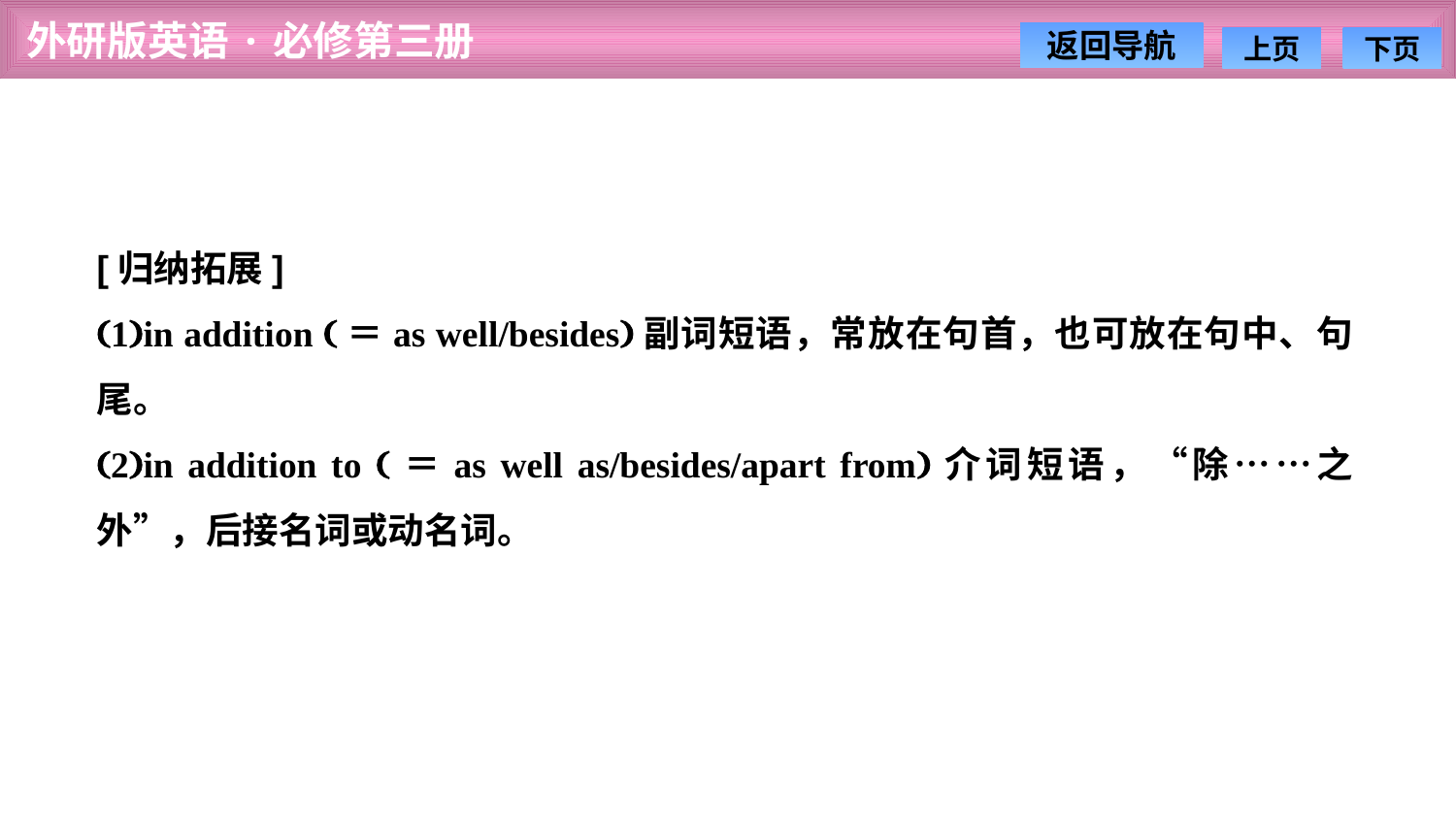

[归纳拓展]
(1)in addition (＝as well/besides)副词短语，常放在句首，也可放在句中、句尾。
(2)in addition to (＝as well as/besides/apart from)介词短语，“除……之外”，后接名词或动名词。